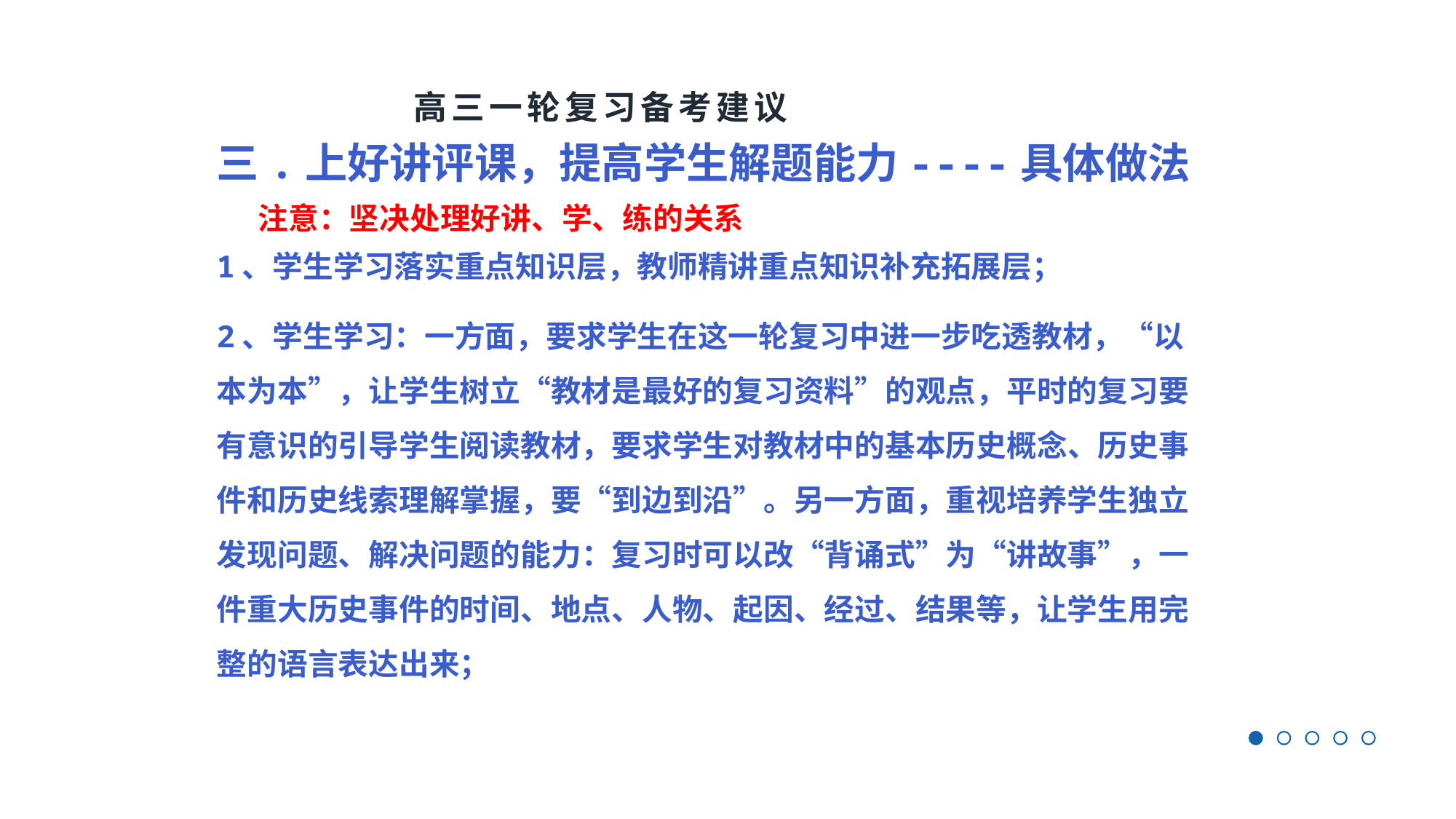

# 高三一轮复习备考建议
三.上好讲评课，提高学生解题能力----具体做法
     注意：坚决处理好讲、学、练的关系
1、学生学习落实重点知识层，教师精讲重点知识补充拓展层；
2、学生学习：一方面，要求学生在这一轮复习中进一步吃透教材，“以本为本”，让学生树立“教材是最好的复习资料”的观点，平时的复习要有意识的引导学生阅读教材，要求学生对教材中的基本历史概念、历史事件和历史线索理解掌握，要“到边到沿”。另一方面，重视培养学生独立发现问题、解决问题的能力：复习时可以改“背诵式”为“讲故事”，一件重大历史事件的时间、地点、人物、起因、经过、结果等，让学生用完整的语言表达出来；